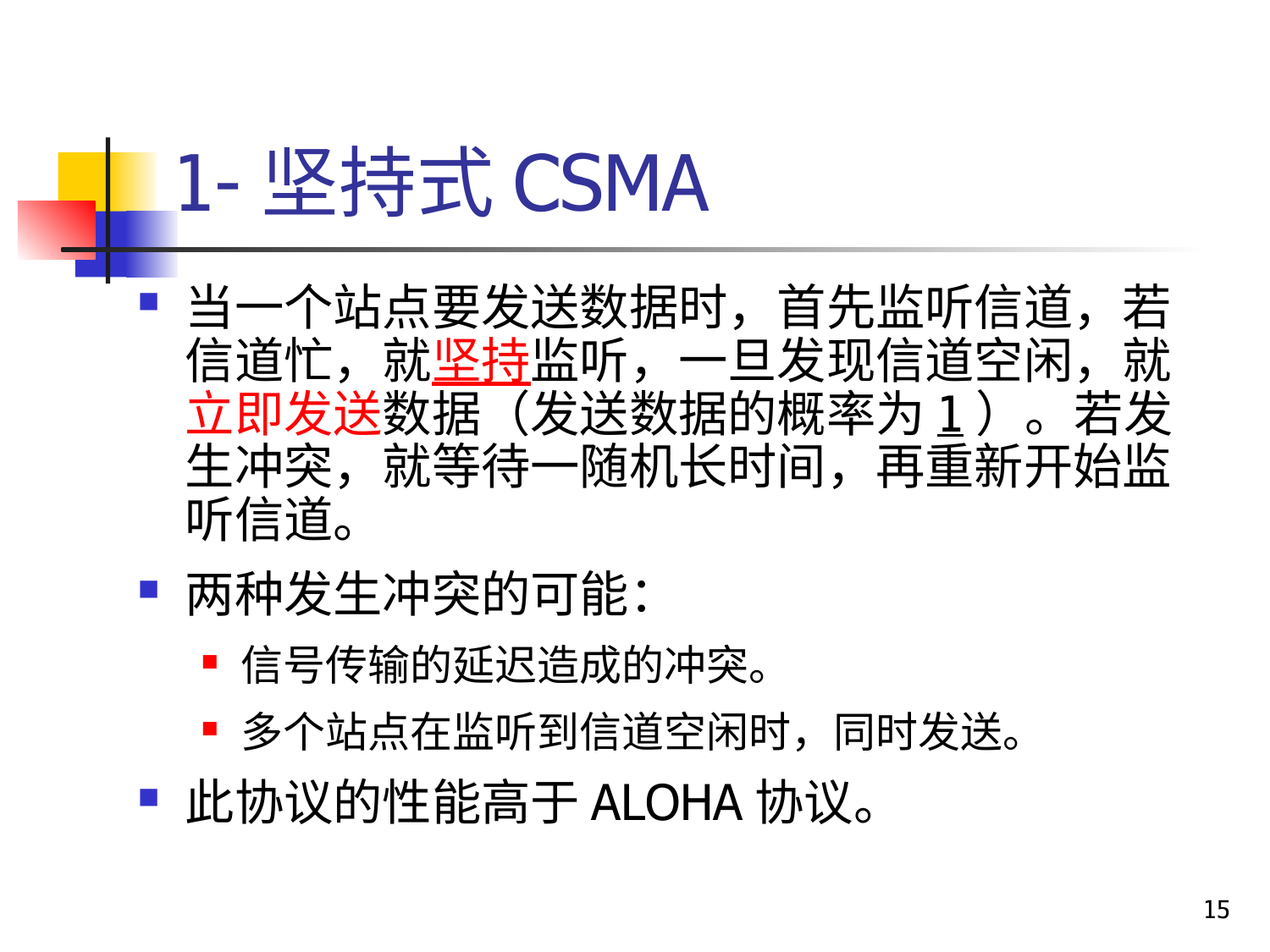

# 1-坚持式CSMA
当一个站点要发送数据时，首先监听信道，若信道忙，就坚持监听，一旦发现信道空闲，就立即发送数据（发送数据的概率为1）。若发生冲突，就等待一随机长时间，再重新开始监听信道。
两种发生冲突的可能：
信号传输的延迟造成的冲突。
多个站点在监听到信道空闲时，同时发送。
此协议的性能高于ALOHA协议。
15